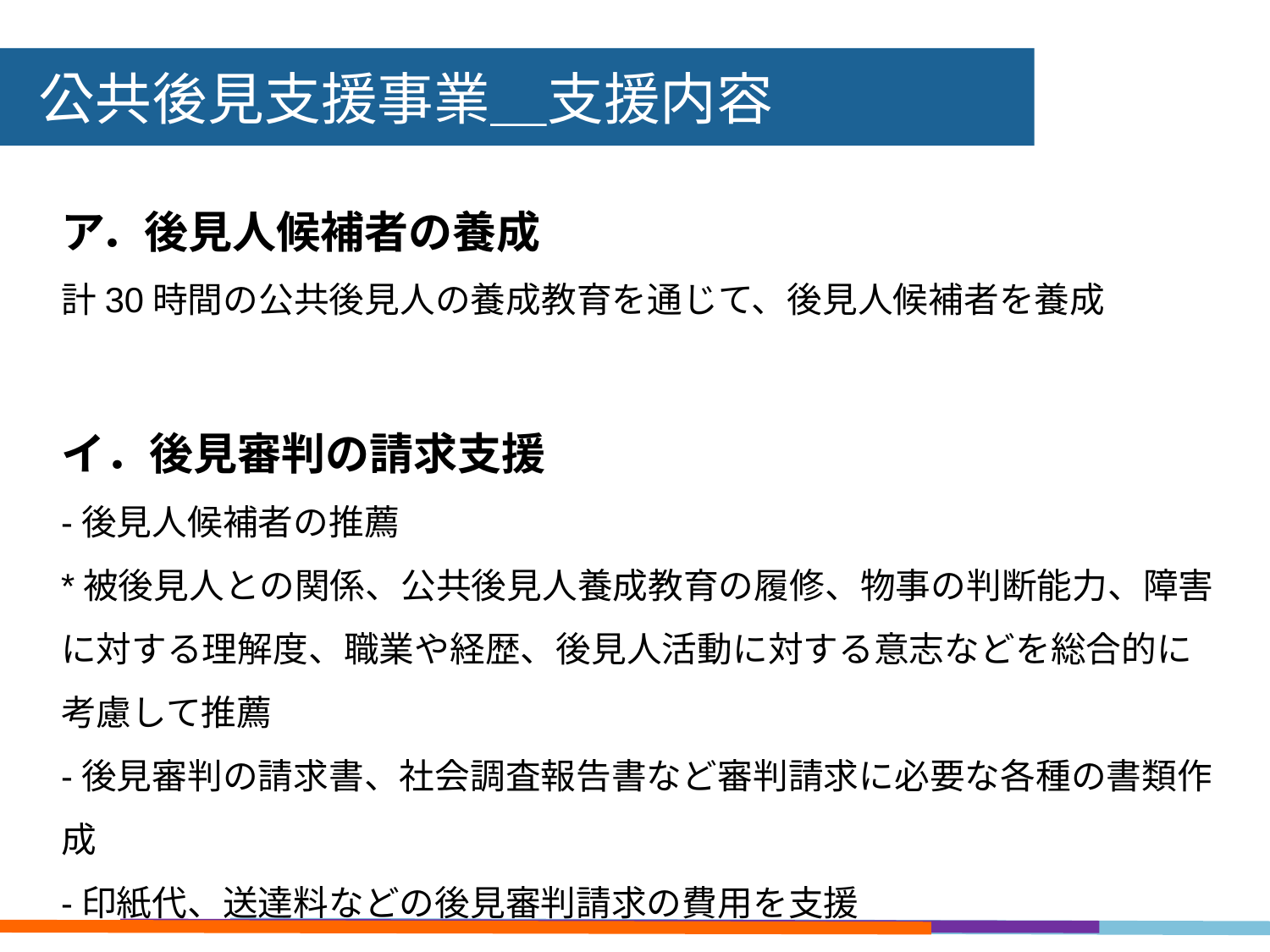

公共後見支援事業＿支援内容
ア．後見人候補者の養成
計30時間の公共後見人の養成教育を通じて、後見人候補者を養成

イ．後見審判の請求支援
-後見人候補者の推薦
*被後見人との関係、公共後見人養成教育の履修、物事の判断能力、障害に対する理解度、職業や経歴、後見人活動に対する意志などを総合的に考慮して推薦
-後見審判の請求書、社会調査報告書など審判請求に必要な各種の書類作成
-印紙代、送達料などの後見審判請求の費用を支援